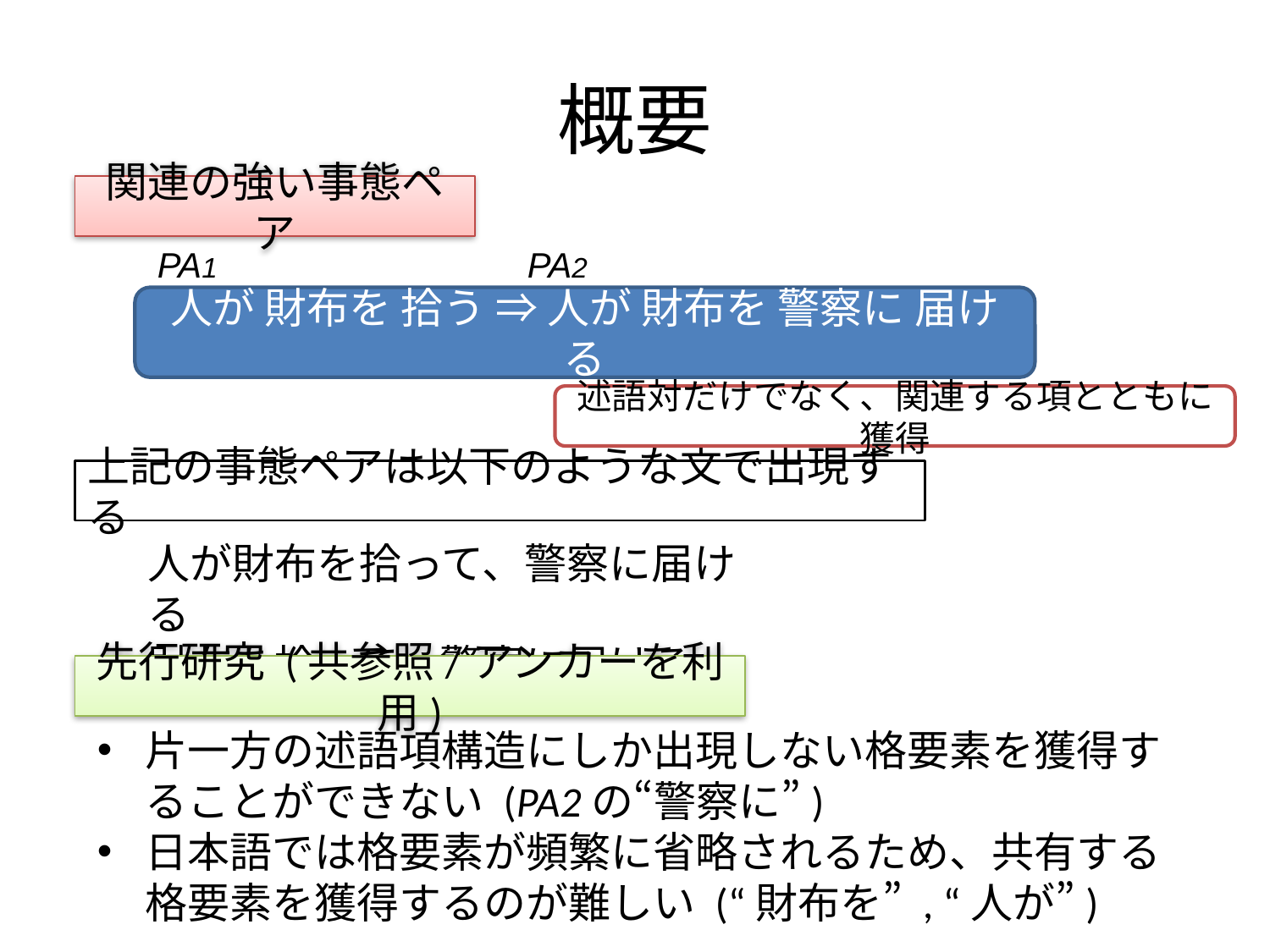

# 概要
関連の強い事態ペア
PA1
PA2
人が 財布を 拾う ⇒ 人が 財布を 警察に 届ける
述語対だけでなく、関連する項とともに獲得
上記の事態ペアは以下のような文で出現する
人が財布を拾って、警察に届ける
財布を拾って、警察に届ける
先行研究 (共参照/アンカーを利用)
片一方の述語項構造にしか出現しない格要素を獲得することができない (PA2の“警察に”)
日本語では格要素が頻繁に省略されるため、共有する格要素を獲得するのが難しい (“財布を” , “人が”)